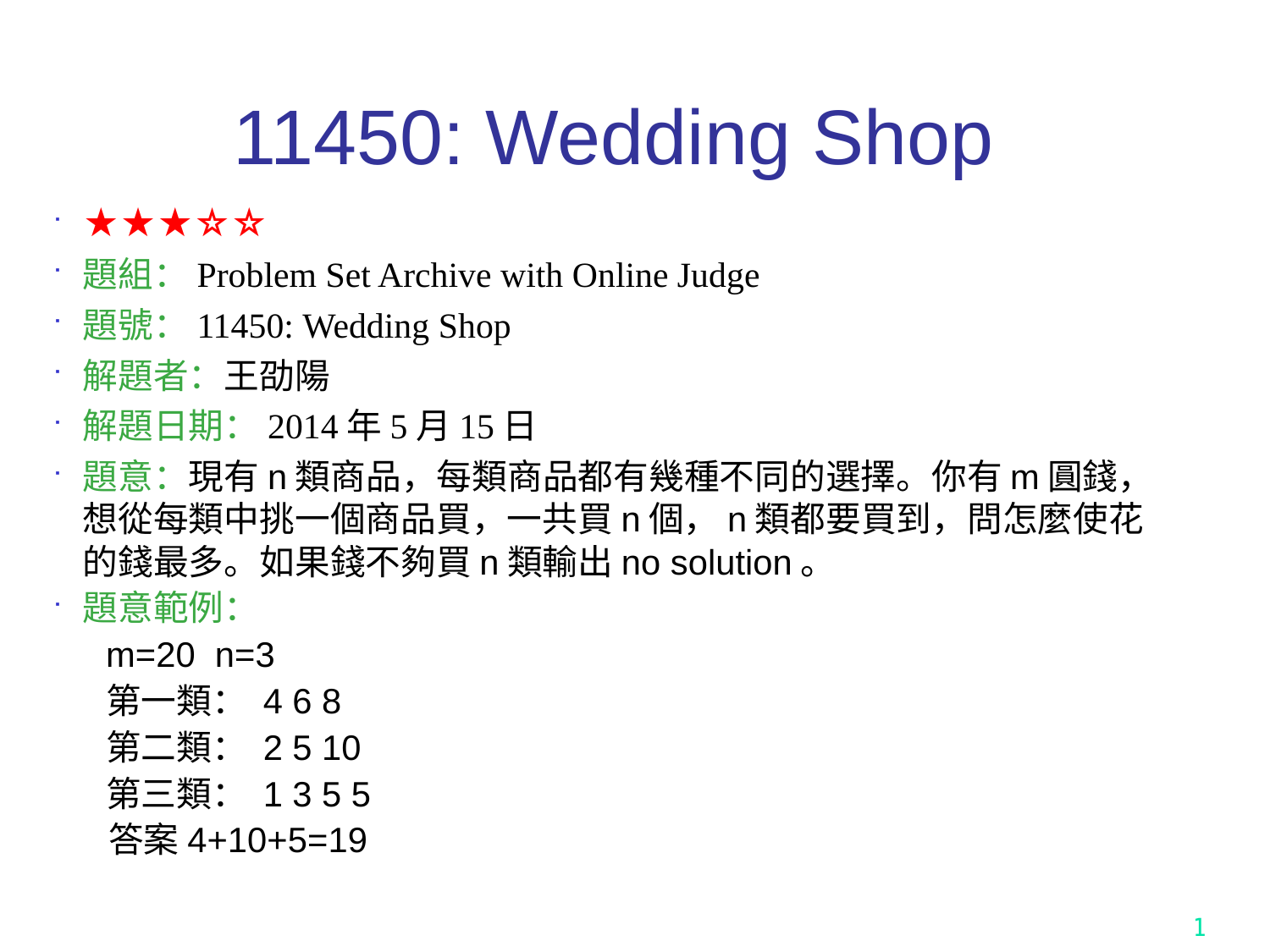

11450: Wedding Shop
★★★☆☆
題組：Problem Set Archive with Online Judge
題號：11450: Wedding Shop
解題者：王劭陽
解題日期：2014年5月15日
題意：現有n類商品，每類商品都有幾種不同的選擇。你有m圓錢，想從每類中挑一個商品買，一共買n個，n類都要買到，問怎麼使花的錢最多。如果錢不夠買n類輸出no solution。
題意範例：
m=20  n=3
第一類： 4 6 8
第二類： 2 5 10
第三類： 1 3 5 5
 答案4+10+5=19
1